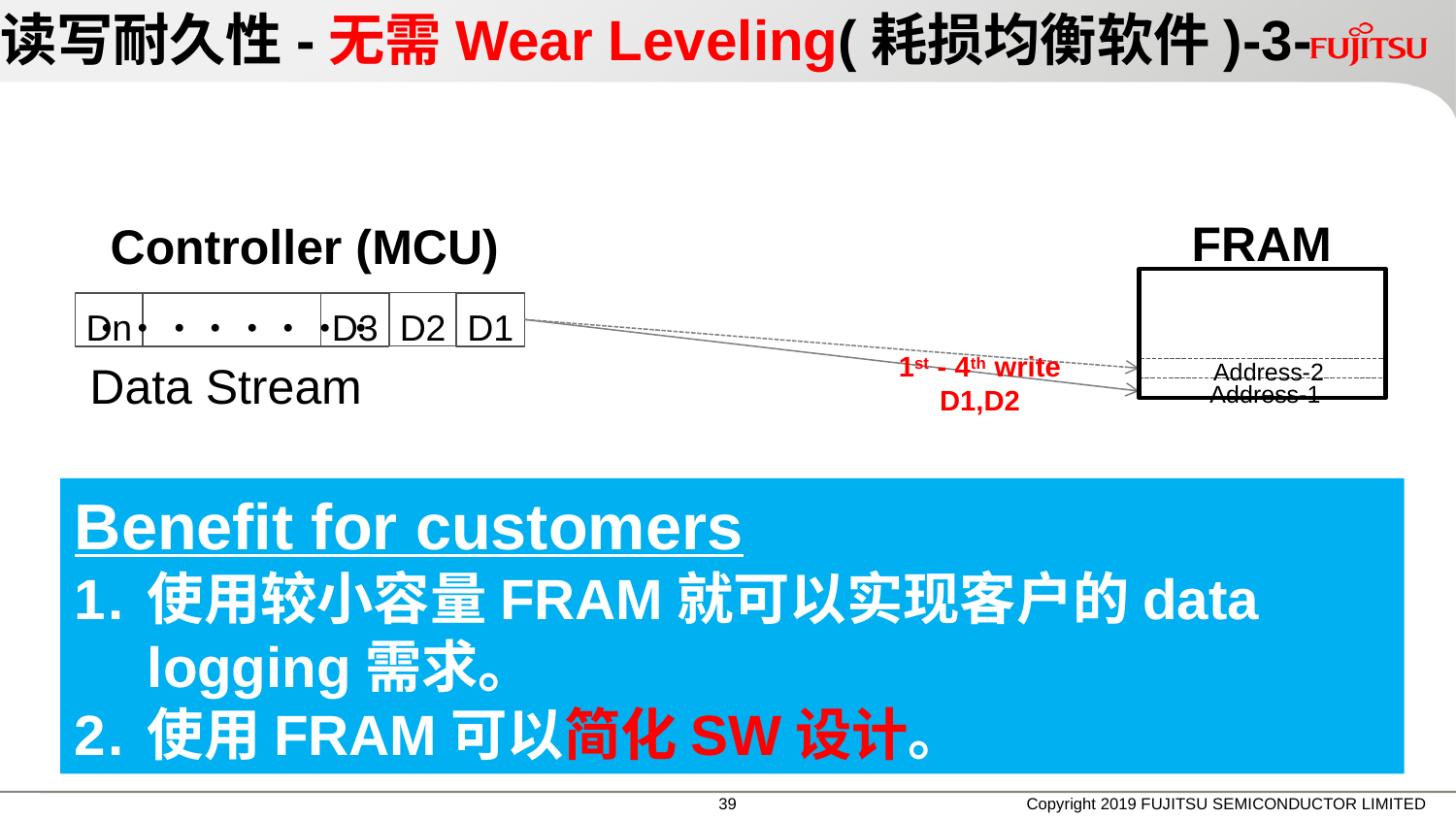

# 读写耐久性-无需Wear Leveling(耗损均衡软件)-3-
FRAM
Controller (MCU)

D2

D1

Dn

D3
・・・・・・・・
1st - 4th write D1,D2
Data Stream
Address-2

Address-1
Benefit for customers
使用较小容量FRAM就可以实现客户的data logging需求。
使用FRAM可以简化SW设计。
Copyright 2019 FUJITSU SEMICONDUCTOR LIMITED
39